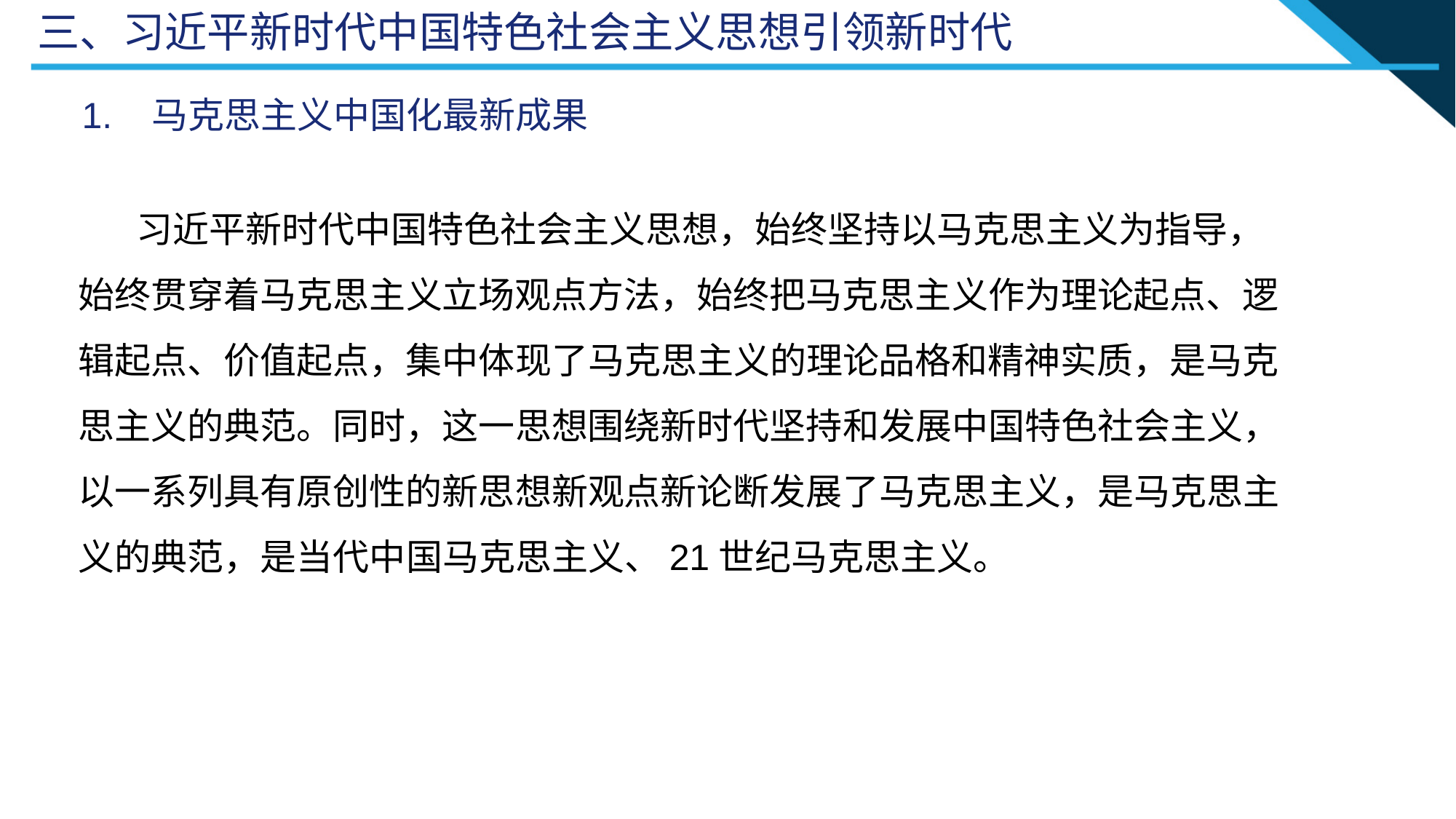

三、习近平新时代中国特色社会主义思想引领新时代
    1.   马克思主义中国化最新成果
      习近平新时代中国特色社会主义思想，始终坚持以马克思主义为指导，始终贯穿着马克思主义立场观点方法，始终把马克思主义作为理论起点、逻辑起点、价值起点，集中体现了马克思主义的理论品格和精神实质，是马克思主义的典范。同时，这一思想围绕新时代坚持和发展中国特色社会主义，以一系列具有原创性的新思想新观点新论断发展了马克思主义，是马克思主义的典范，是当代中国马克思主义、21世纪马克思主义。